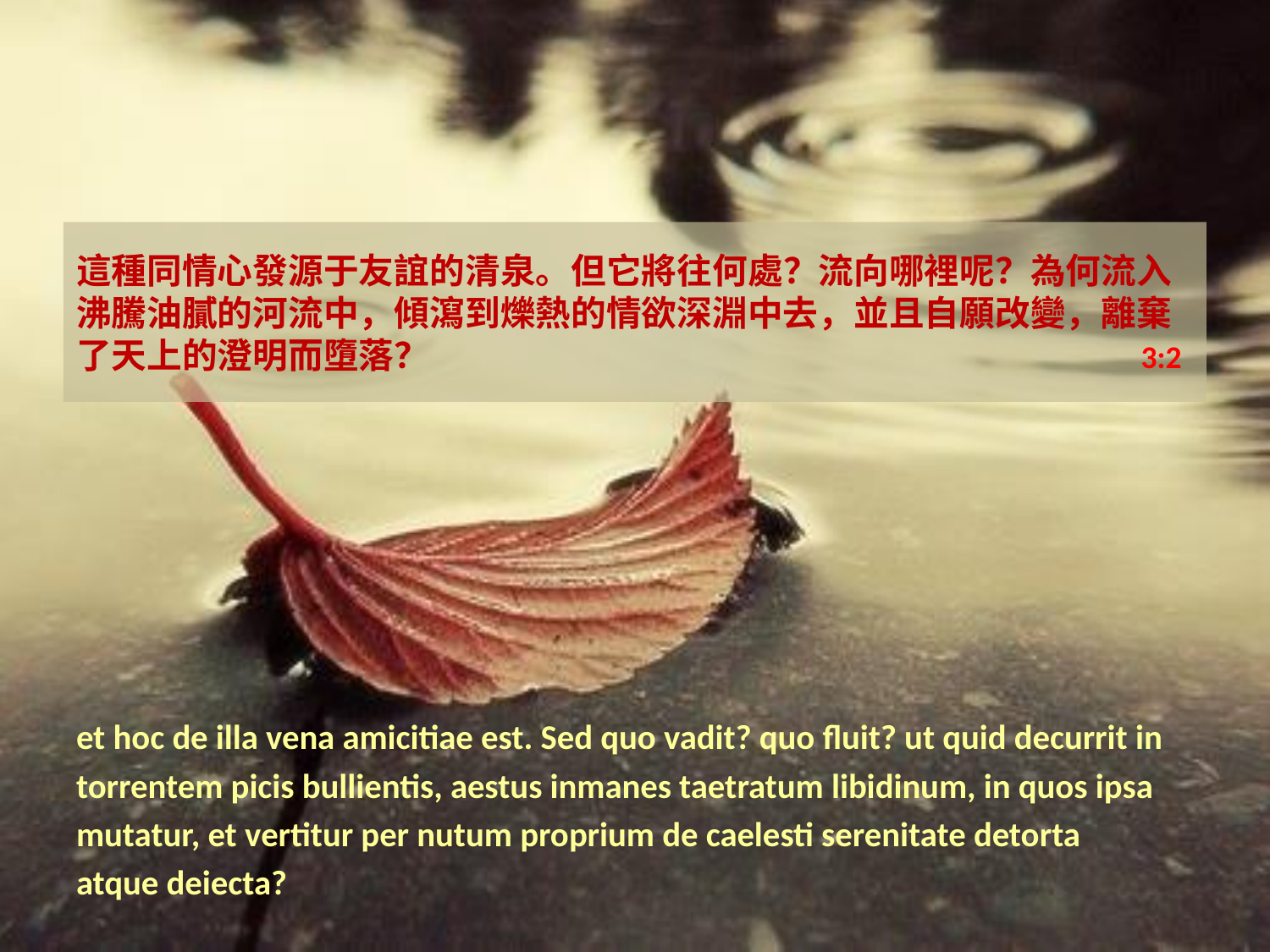

# 這種同情心發源于友誼的清泉。但它將往何處？流向哪裡呢？為何流入沸騰油膩的河流中，傾瀉到爍熱的情欲深淵中去，並且自願改變，離棄了天上的澄明而墮落？ 						     3:2

et hoc de illa vena amicitiae est. Sed quo vadit? quo fluit? ut quid decurrit in
torrentem picis bullientis, aestus inmanes taetratum libidinum, in quos ipsa
mutatur, et vertitur per nutum proprium de caelesti serenitate detorta
atque deiecta?